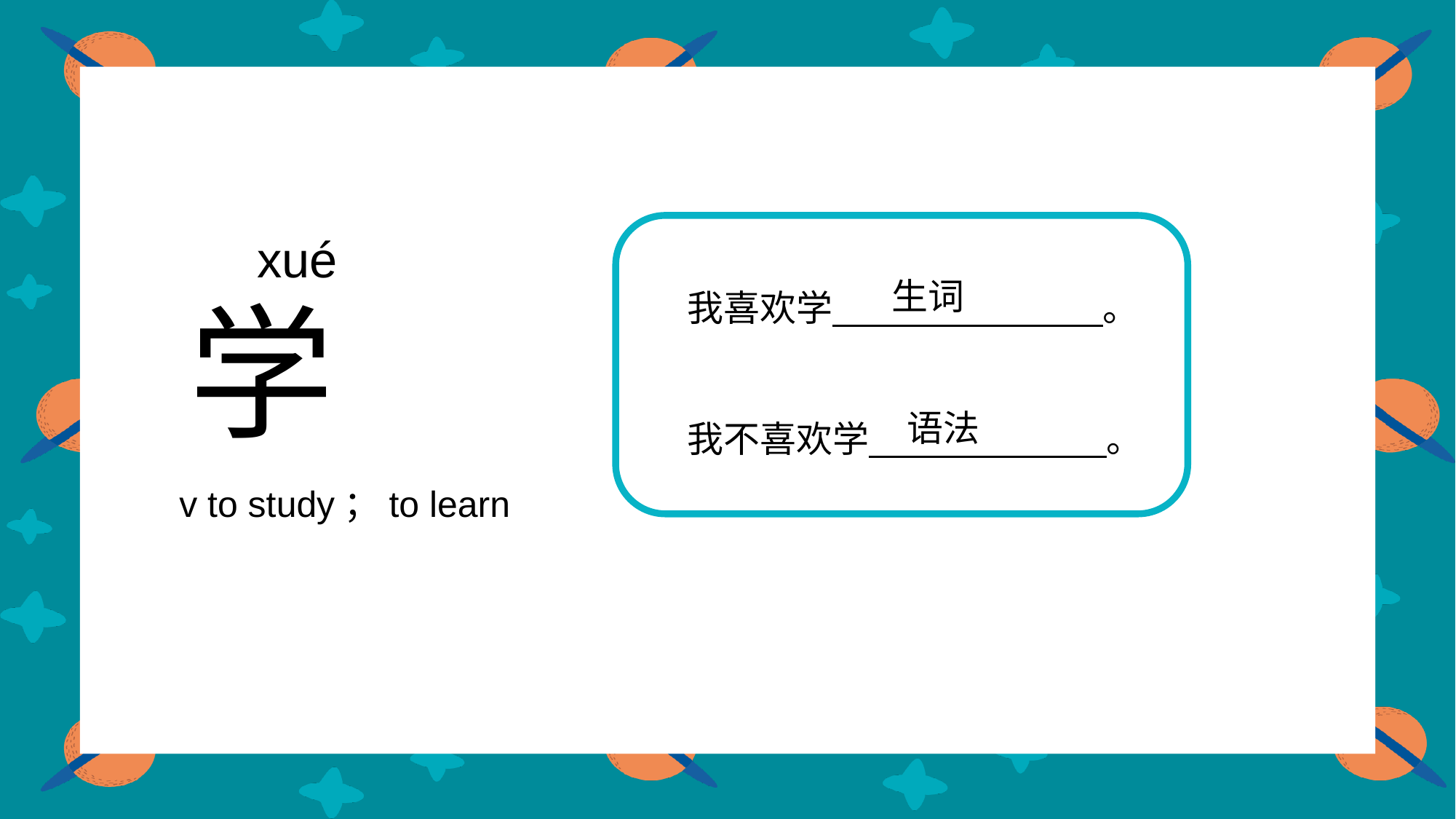

xué
生词
            学
                         v to study；to learn
我喜欢学                                 。

我不喜欢学                             。
语法